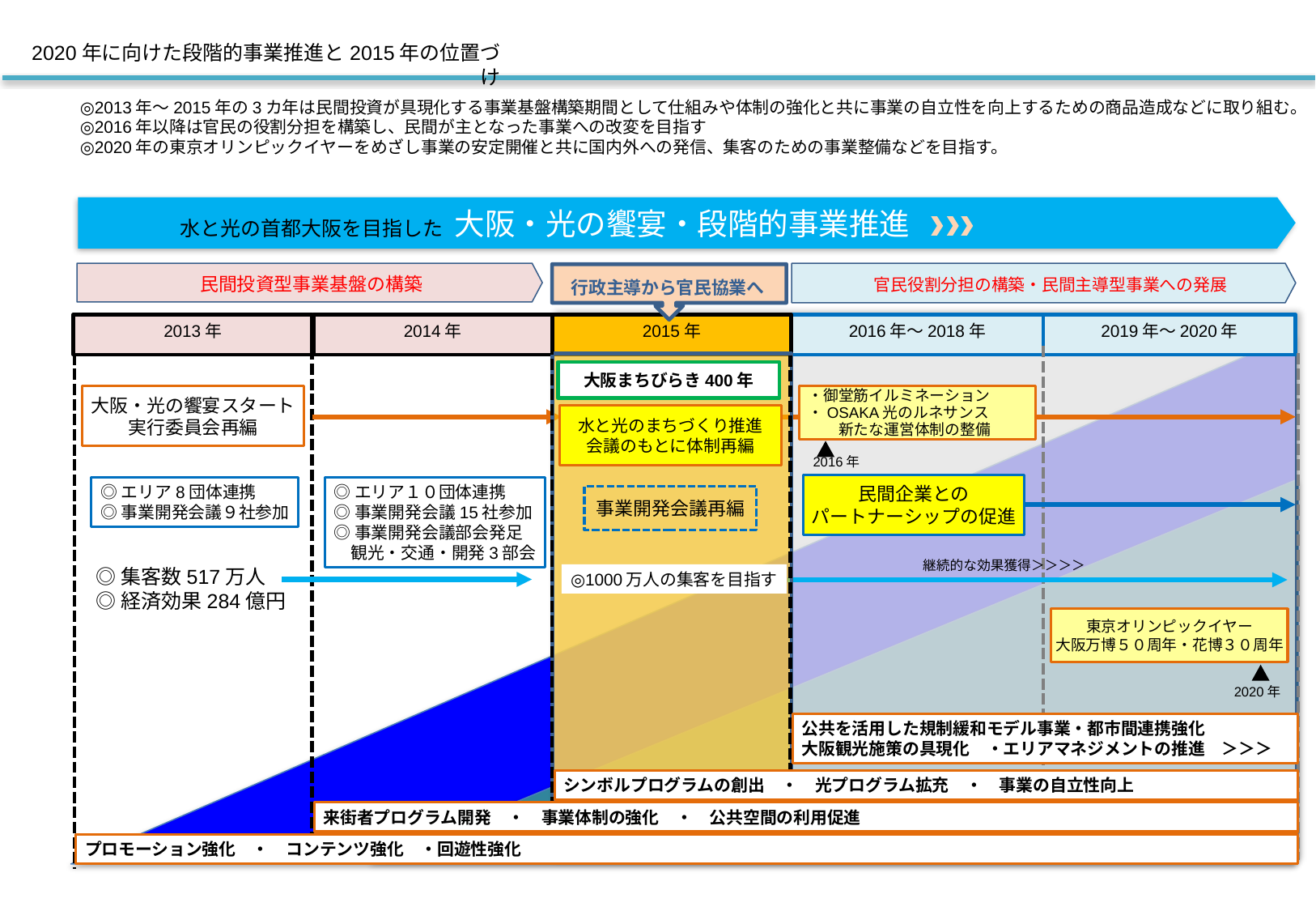

2020年に向けた段階的事業推進と2015年の位置づけ
◎2013年～2015年の3カ年は民間投資が具現化する事業基盤構築期間として仕組みや体制の強化と共に事業の自立性を向上するための商品造成などに取り組む。
◎2016年以降は官民の役割分担を構築し、民間が主となった事業への改変を目指す
◎2020年の東京オリンピックイヤーをめざし事業の安定開催と共に国内外への発信、集客のための事業整備などを目指す。
大阪・光の饗宴・段階的事業推進
水と光の首都大阪を目指した

民間投資型事業基盤の構築
官民役割分担の構築・民間主導型事業への発展
行政主導から官民協業へ
2013年
2014年
2015年
2016年～2018年
2019年～2020年

大阪まちびらき400年
大阪・光の饗宴スタート
実行委員会再編
・御堂筋イルミネーション
・OSAKA光のルネサンス
　　新たな運営体制の整備
水と光のまちづくり推進
会議のもとに体制再編

2016年
民間企業との
パートナーシップの促進
◎エリア8団体連携
◎事業開発会議９社参加
◎エリア１０団体連携
◎事業開発会議15社参加
◎事業開発会議部会発足
　観光・交通・開発3部会

事業開発会議再編
継続的な効果獲得＞＞＞＞
◎集客数517万人
◎経済効果284億円
◎1000万人の集客を目指す
東京オリンピックイヤー
大阪万博５０周年・花博３０周年

2020年
公共を活用した規制緩和モデル事業・都市間連携強化
大阪観光施策の具現化　・エリアマネジメントの推進　＞＞＞
シンボルプログラムの創出　・　光プログラム拡充　・　事業の自立性向上
来街者プログラム開発　・　事業体制の強化　・　公共空間の利用促進
プロモーション強化　・　コンテンツ強化　・回遊性強化